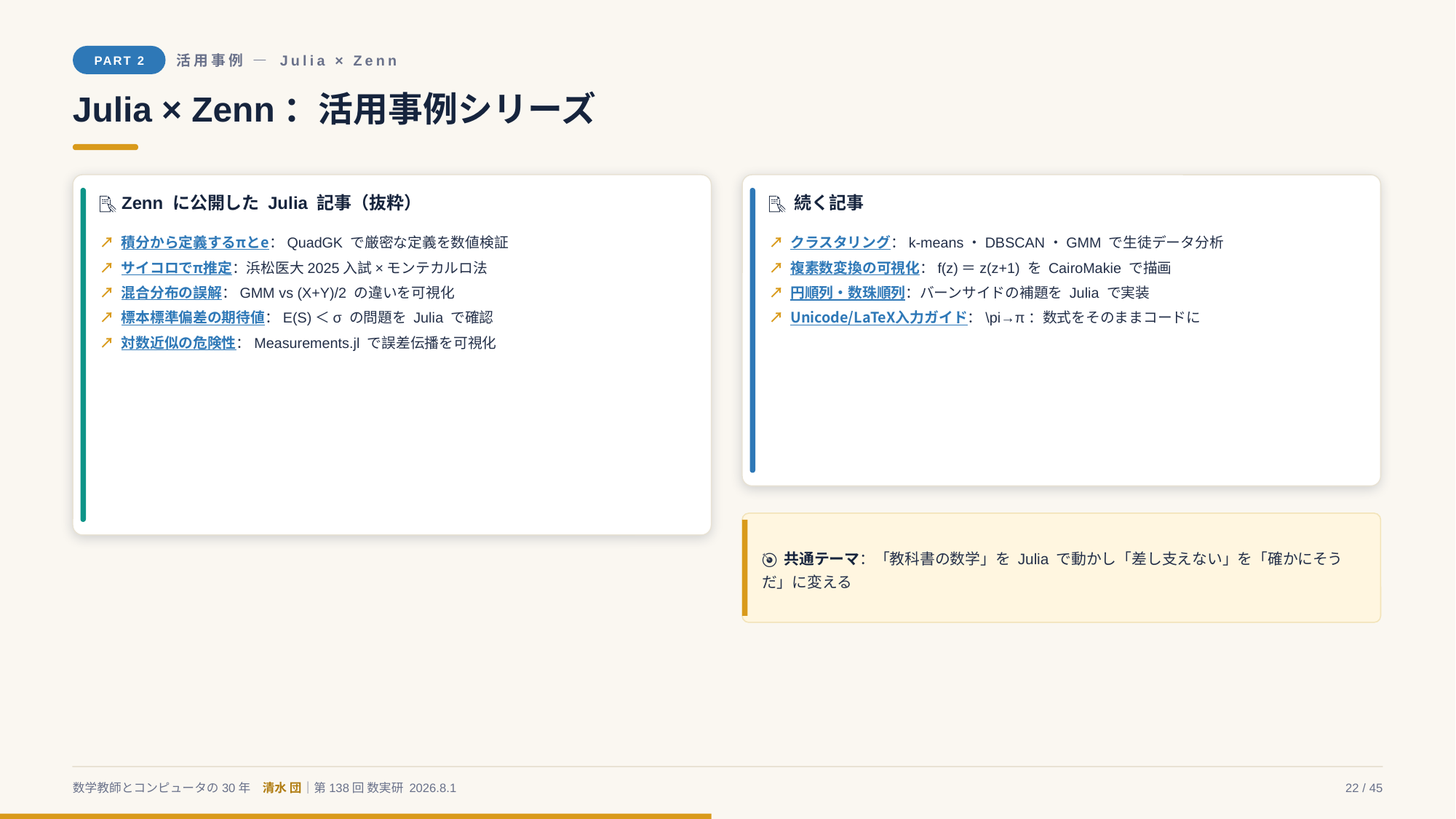

PART 2
活用事例 ― Julia × Zenn
Julia × Zenn：活用事例シリーズ

📝 Zenn に公開した Julia 記事（抜粋）
📝 続く記事

↗ 積分から定義するπとe：QuadGK で厳密な定義を数値検証
↗ サイコロでπ推定：浜松医大2025入試×モンテカルロ法
↗ 混合分布の誤解：GMM vs (X+Y)/2 の違いを可視化
↗ 標本標準偏差の期待値：E(S)＜σ の問題を Julia で確認
↗ 対数近似の危険性：Measurements.jl で誤差伝播を可視化
↗ クラスタリング：k-means・DBSCAN・GMM で生徒データ分析
↗ 複素数変換の可視化：f(z)＝z(z+1) を CairoMakie で描画
↗ 円順列・数珠順列：バーンサイドの補題を Julia で実装
↗ Unicode/LaTeX入力ガイド：\pi→π：数式をそのままコードに

🎯 共通テーマ：「教科書の数学」を Julia で動かし「差し支えない」を「確かにそうだ」に変える

数学教師とコンピュータの30年　清水 団｜第138回 数実研 2026.8.1
22 / 45